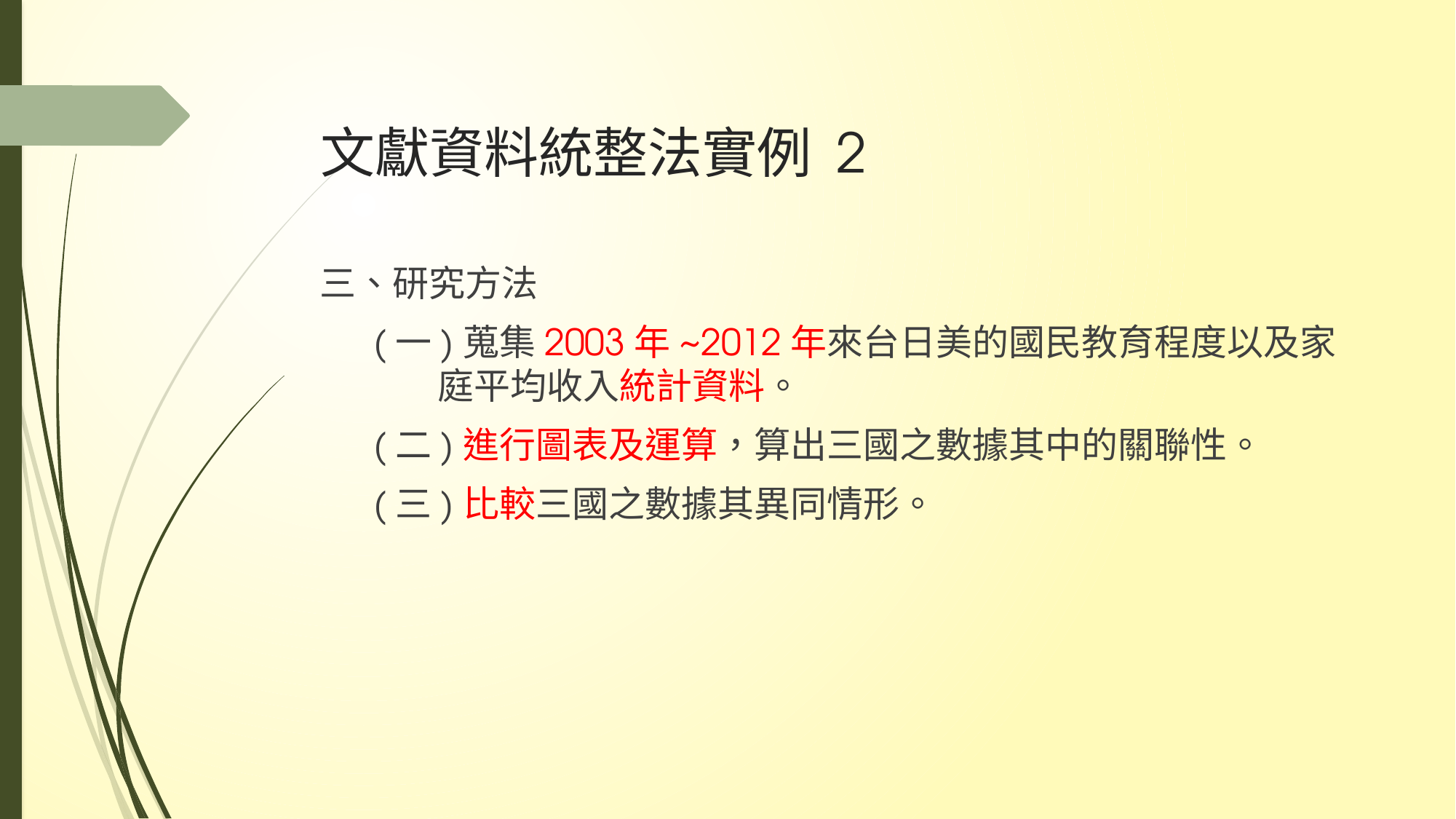

# 文獻資料統整法實例 2
三、研究方法
(一)蒐集2003年~2012年來台日美的國民教育程度以及家庭平均收入統計資料。
(二)進行圖表及運算，算出三國之數據其中的關聯性。
(三)比較三國之數據其異同情形。